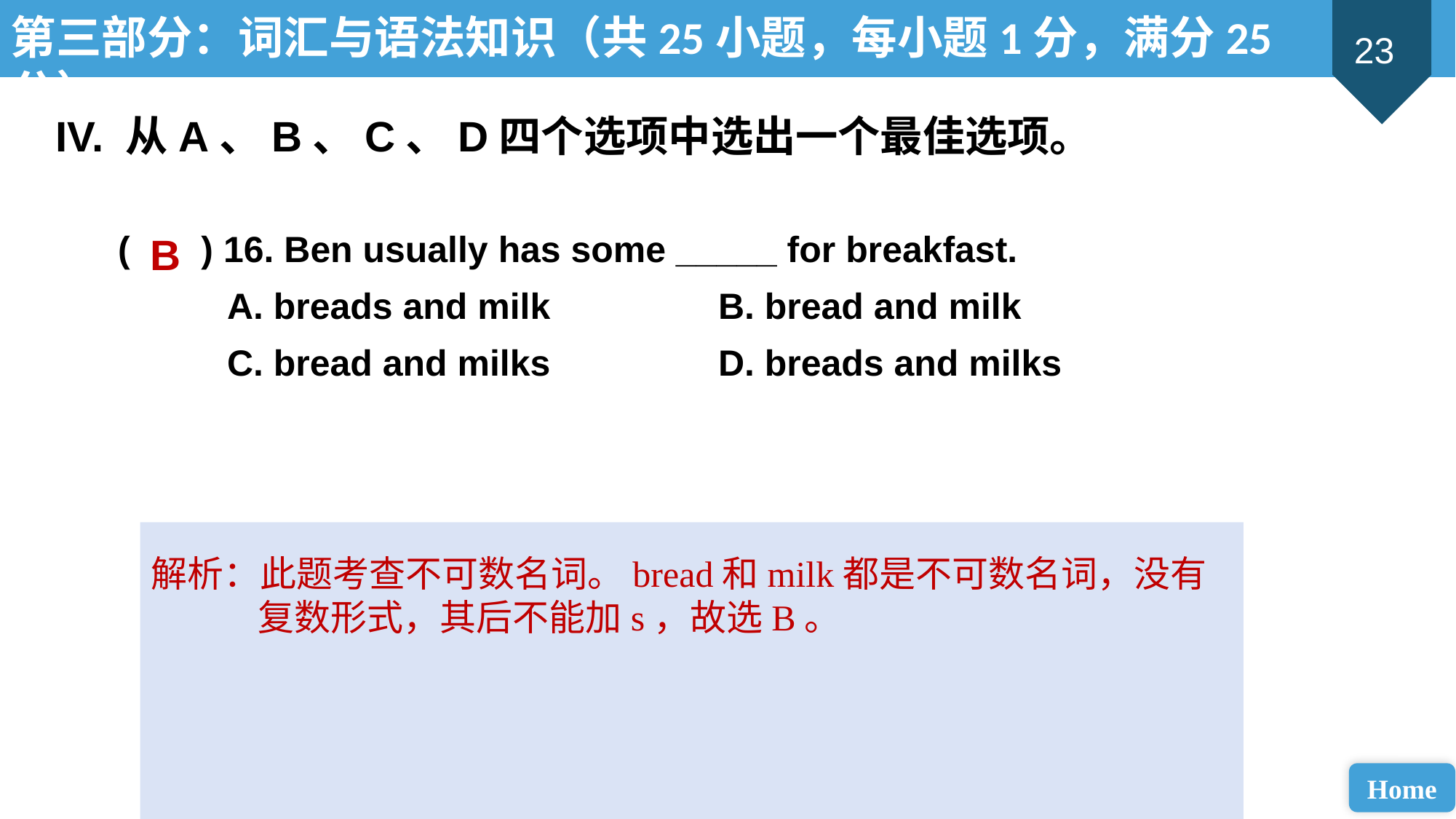

第三部分：词汇与语法知识（共25小题，每小题1分，满分25分）
IV. 从A、B、C、D四个选项中选出一个最佳选项。
(       ) 16. Ben usually has some _____ for breakfast.
A. breads and milk 		B. bread and milk
C. bread and milks 		D. breads and milks
B

解析：此题考查不可数名词。bread和milk都是不可数名词，没有复数形式，其后不能加s，故选B。